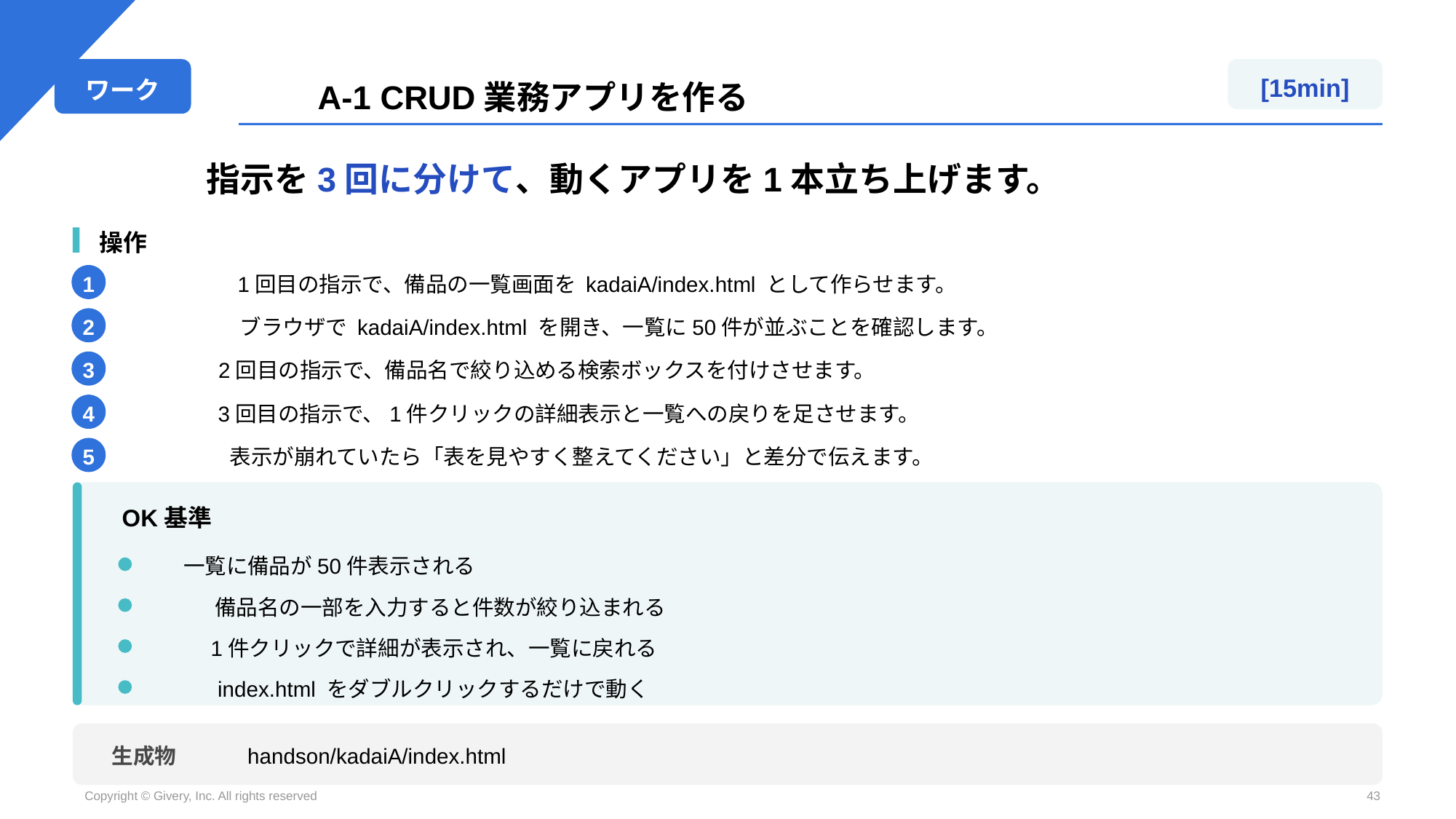

[15min]
ワーク
A-1 CRUD業務アプリを作る

指示を3回に分けて、動くアプリを1本立ち上げます。

操作

1
1回目の指示で、備品の一覧画面を kadaiA/index.html として作らせます。

2
ブラウザで kadaiA/index.html を開き、一覧に50件が並ぶことを確認します。

3
2回目の指示で、備品名で絞り込める検索ボックスを付けさせます。

4
3回目の指示で、1件クリックの詳細表示と一覧への戻りを足させます。

5
表示が崩れていたら「表を見やすく整えてください」と差分で伝えます。

OK基準
一覧に備品が50件表示される

備品名の一部を入力すると件数が絞り込まれる

1件クリックで詳細が表示され、一覧に戻れる

index.html をダブルクリックするだけで動く

生成物
handson/kadaiA/index.html
Copyright © Givery, Inc. All rights reserved
43